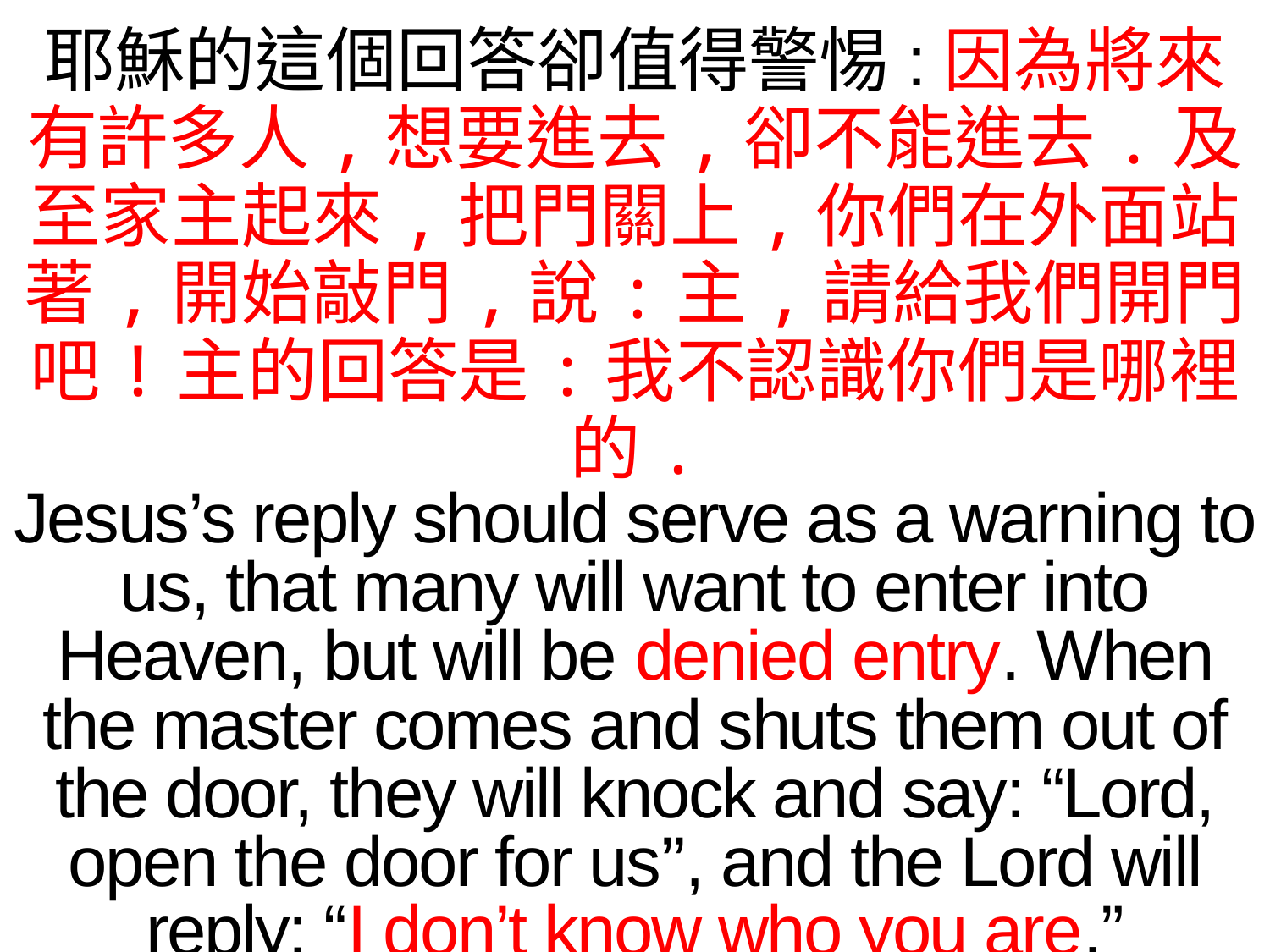

耶穌的這個回答卻值得警惕:因為將來有許多人,想要進去,卻不能進去.及至家主起來,把門關上,你們在外面站著,開始敲門,說:主,請給我們開門吧!主的回答是:我不認識你們是哪裡的.
Jesus’s reply should serve as a warning to us, that many will want to enter into Heaven, but will be denied entry. When the master comes and shuts them out of the door, they will knock and say: “Lord, open the door for us’’, and the Lord will reply: “I don’t know who you are.”